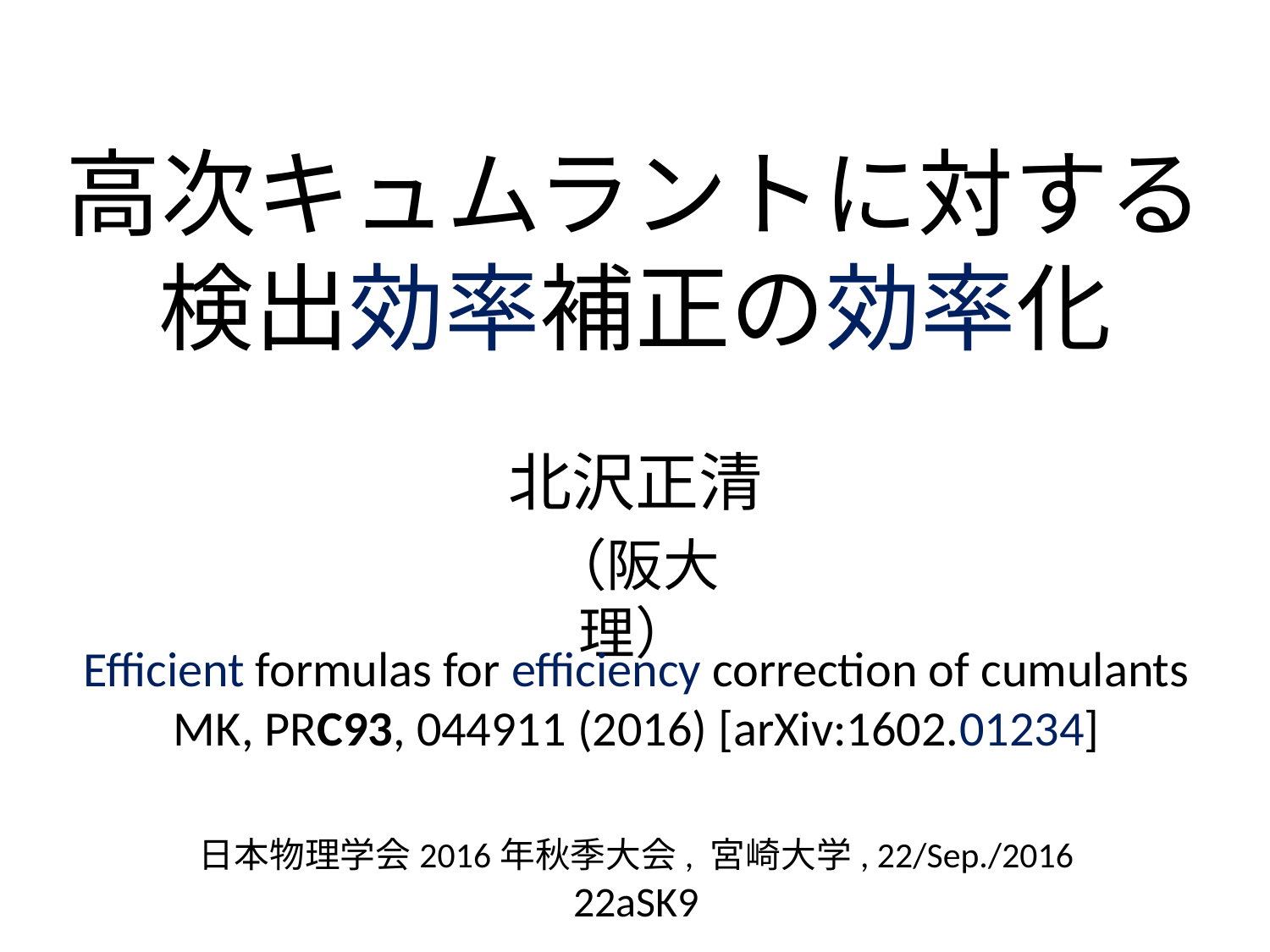

# 高次キュムラントに対する 検出効率補正の効率化
北沢正清
（阪大理）
Efficient formulas for efficiency correction of cumulants
MK, PRC93, 044911 (2016) [arXiv:1602.01234]
日本物理学会2016年秋季大会, 宮崎大学, 22/Sep./2016
22aSK9